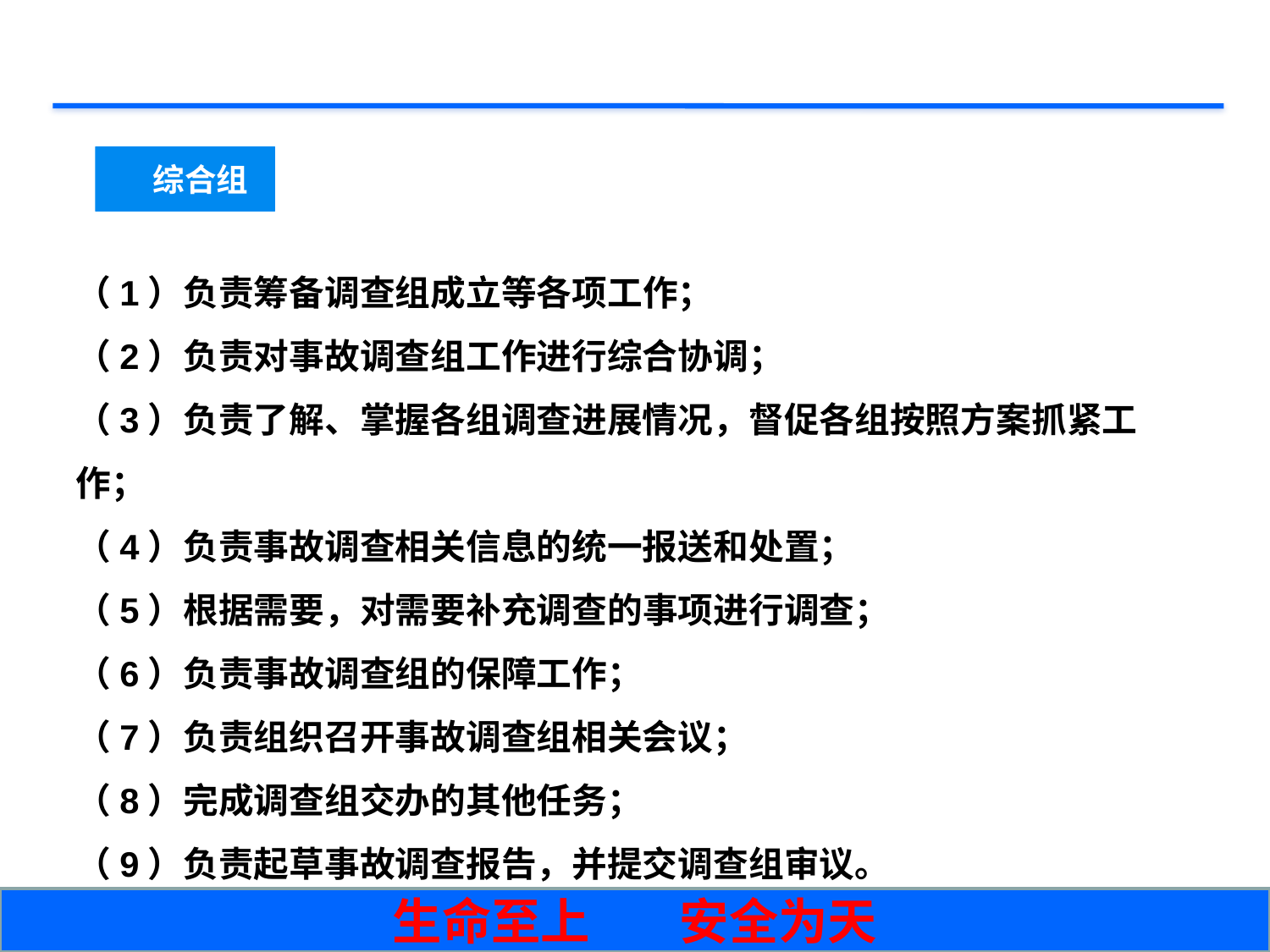

综合组
（1）负责筹备调查组成立等各项工作；
（2）负责对事故调查组工作进行综合协调；
（3）负责了解、掌握各组调查进展情况，督促各组按照方案抓紧工作；
（4）负责事故调查相关信息的统一报送和处置；
（5）根据需要，对需要补充调查的事项进行调查；
（6）负责事故调查组的保障工作；
（7）负责组织召开事故调查组相关会议；
（8）完成调查组交办的其他任务；
（9）负责起草事故调查报告，并提交调查组审议。